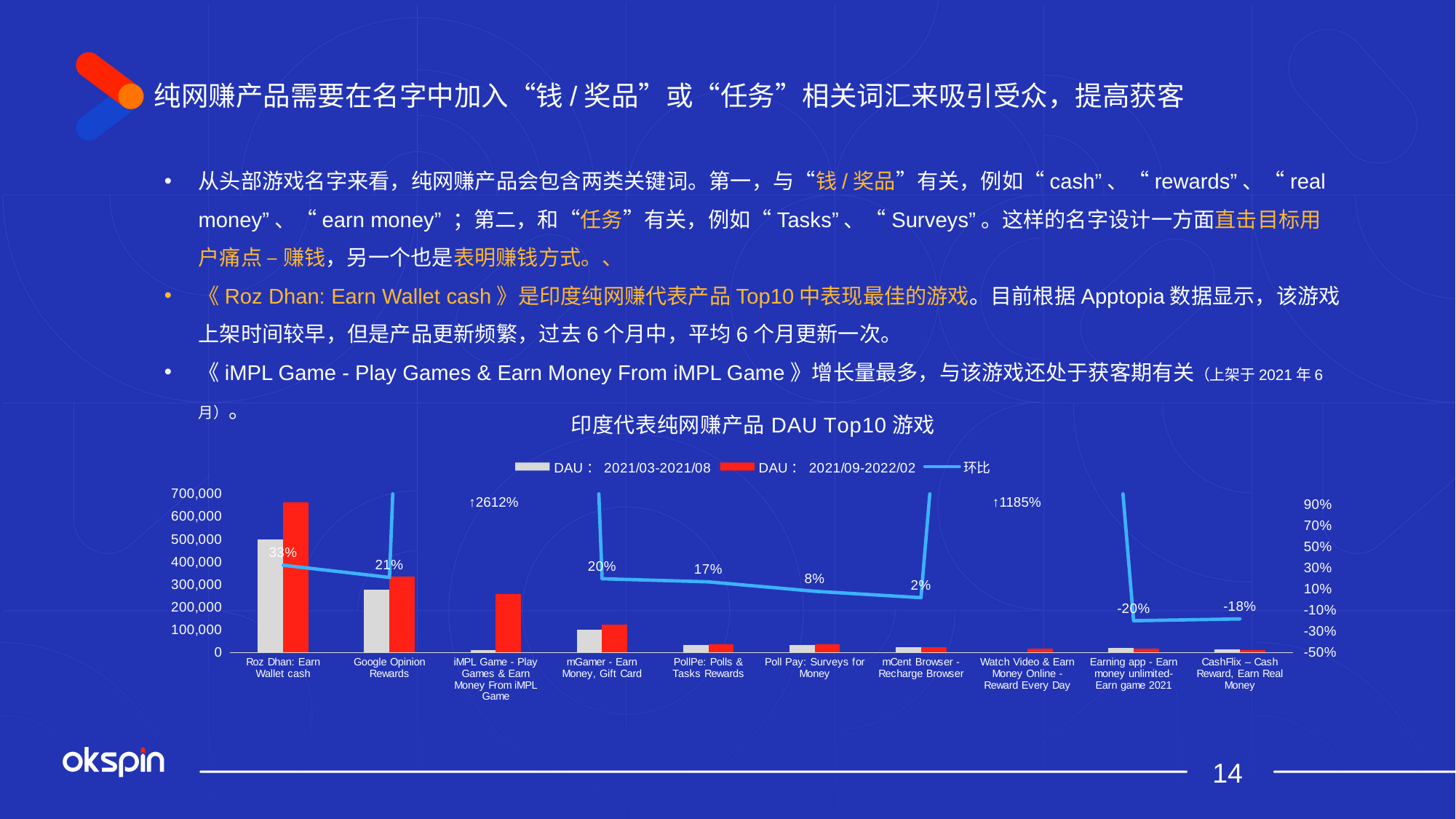

纯网赚产品需要在名字中加入“钱/奖品”或“任务”相关词汇来吸引受众，提高获客
从头部游戏名字来看，纯网赚产品会包含两类关键词。第一，与“钱/奖品”有关，例如“cash”、“rewards”、“real money”、“earn money” ；第二，和“任务”有关，例如“Tasks”、“Surveys”。这样的名字设计一方面直击目标用户痛点 – 赚钱，另一个也是表明赚钱方式。、
《Roz Dhan: Earn Wallet cash》是印度纯网赚代表产品Top10中表现最佳的游戏。目前根据Apptopia数据显示，该游戏上架时间较早，但是产品更新频繁，过去6个月中，平均6个月更新一次。
《iMPL Game - Play Games & Earn Money From iMPL Game》增长量最多，与该游戏还处于获客期有关（上架于2021年6月）。

### Chart: 印度代表纯网赚产品DAU Top10游戏

| Category | DAU：2021/03-2021/08 | DAU：2021/09-2022/02 | 环比 |
|---|---|---|---|
| Roz Dhan: Earn Wallet cash | 499606.059782608 | 662528.027624309 | 0.32610086417405076 |
| Google Opinion Rewards | 278223.103260869 | 336761.187845303 | 0.21039979749470053 |
| iMPL Game - Play Games & Earn Money From iMPL Game | 9540.09239130434 | 258767.386740331 | 26.124201331235934 |
| mGamer - Earn Money, Gift Card | 102260.701086956 | 122516.458563535 | 0.19807958738083345 |
| PollPe: Polls & Tasks Rewards | 32235.9510869565 | 37674.8784530386 | 0.16872241031172272 |
| Poll Pay: Surveys for Money | 34653.7336956521 | 37410.0662983425 | 0.07953926774234502 |
| mCent Browser - Recharge Browser | 23385.804347826 | 23832.5303867403 | 0.01910244489648396 |
| Watch Video & Earn Money Online - Reward Every Day | 1283.16304347826 | 16484.7071823204 | 11.846931078715789 |
| Earning app - Earn money unlimited- Earn game 2021 | 20276.25 | 16246.1988950276 | -0.19875722113173783 |
| CashFlix – Cash Reward, Earn Real Money | 14146.4836956521 | 11578.2320441988 | -0.1815469983005493 |
↑2612%
↑1185%
14